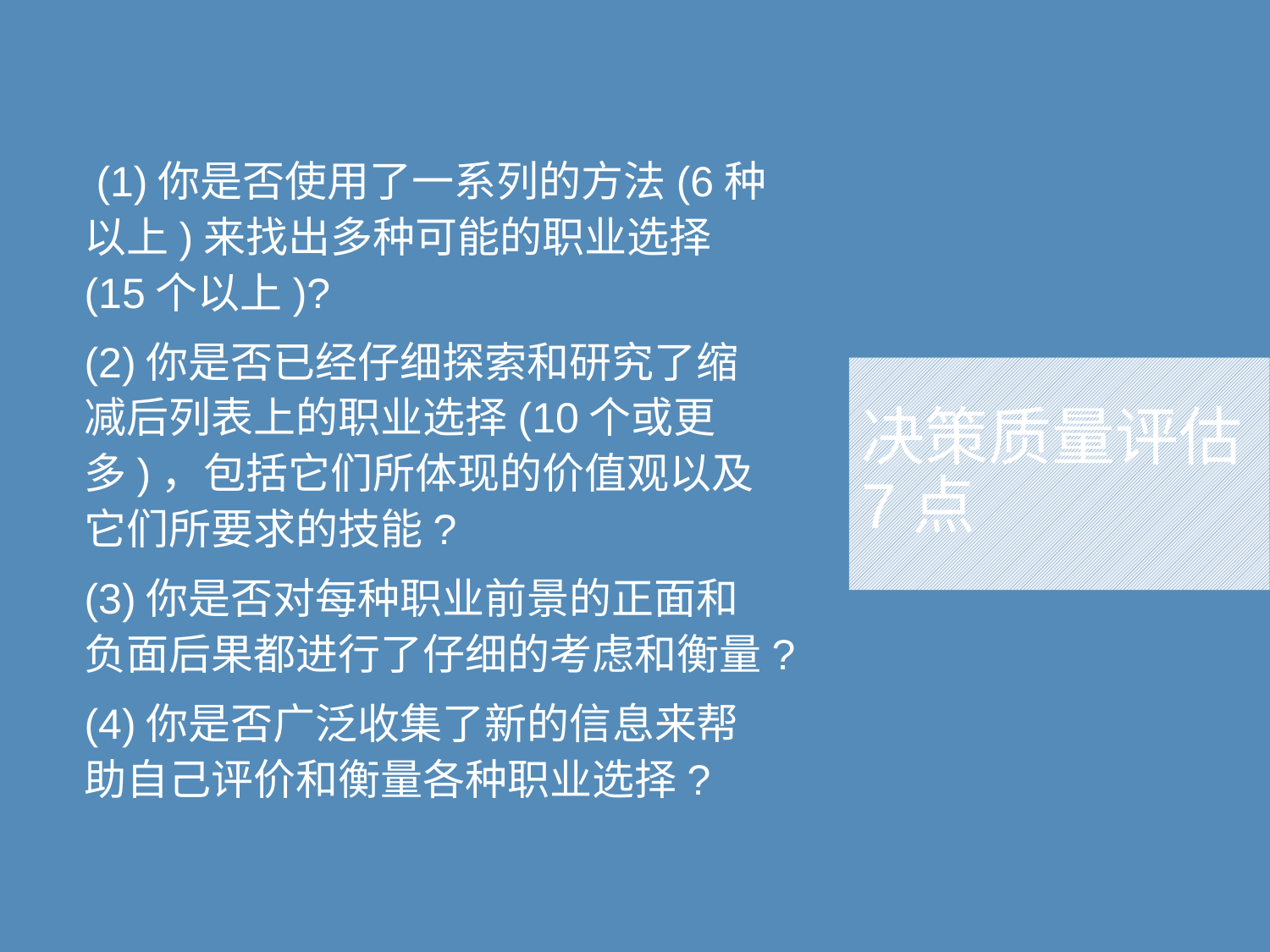

(1)你是否使用了一系列的方法(6种以上)来找出多种可能的职业选择(15个以上)?
(2)你是否已经仔细探索和研究了缩减后列表上的职业选择(10个或更多)，包括它们所体现的价值观以及它们所要求的技能?
(3)你是否对每种职业前景的正面和负面后果都进行了仔细的考虑和衡量?
(4)你是否广泛收集了新的信息来帮助自己评价和衡量各种职业选择?
# 决策质量评估 7点